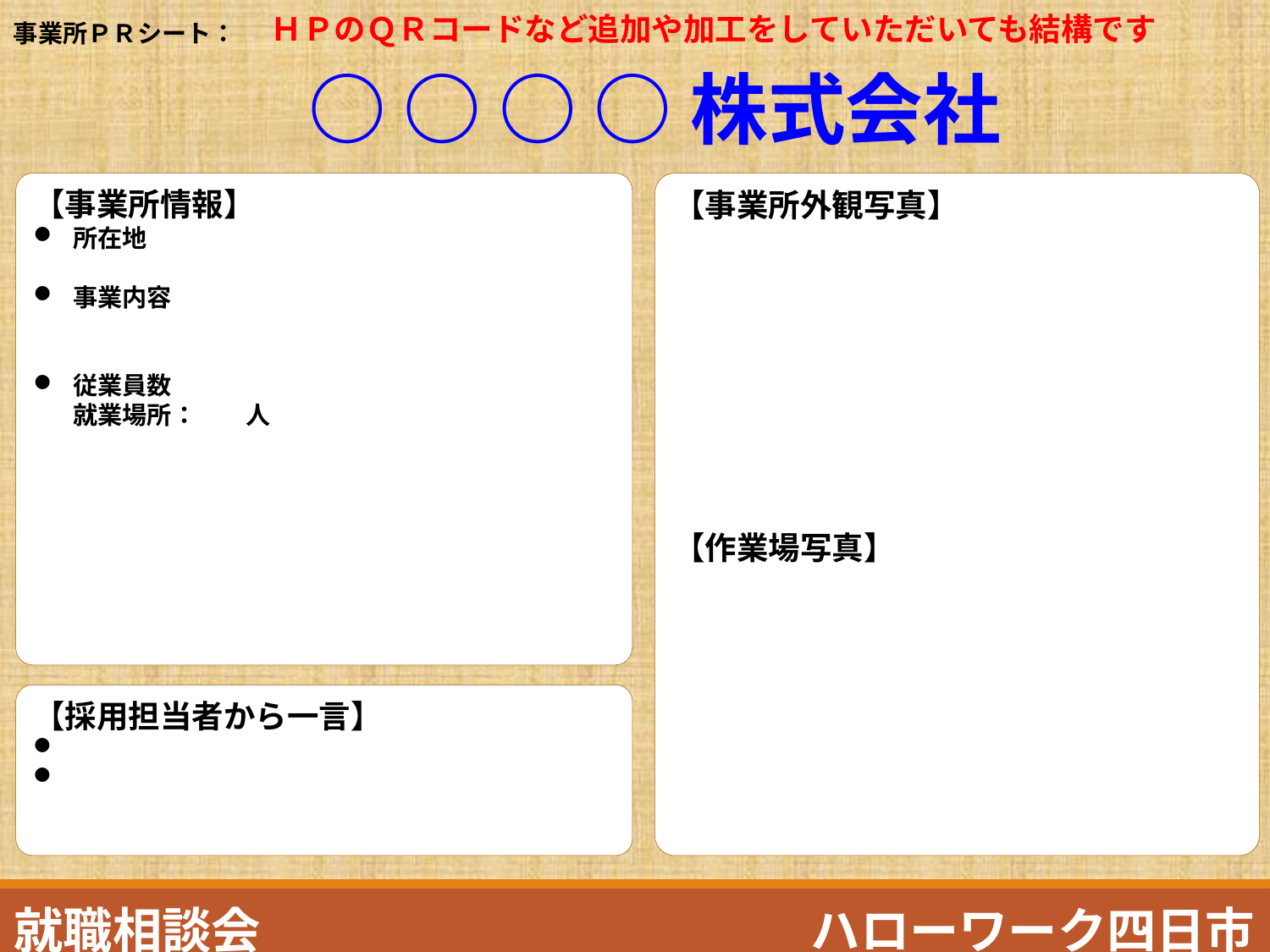

ＨＰのＱＲコードなど追加や加工をしていただいても結構です
事業所ＰＲシート：
○ ○ ○ ○株式会社
【事業所情報】
所在地
事業内容
従業員数
就業場所：　　人
【事業所外観写真】
【作業場写真】

【採用担当者から一言】